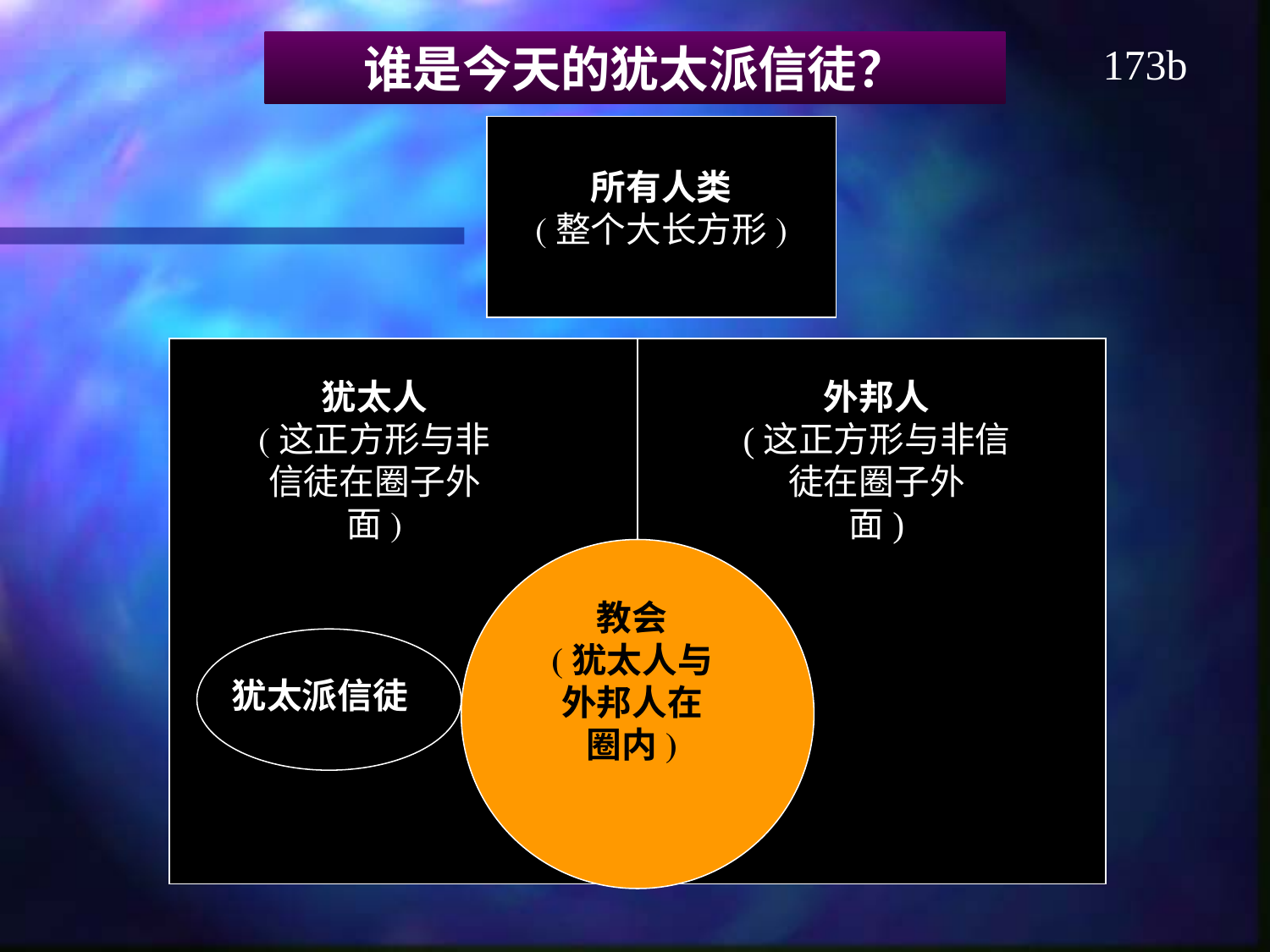

谁是今天的犹太派信徒？
173b

所有人类
(整个大长方形)

犹太人
(这正方形与非信徒在圈子外
面)
外邦人
(这正方形与非信徒在圈子外
面)

教会
(犹太人与外邦人在圈内)

犹太派信徒